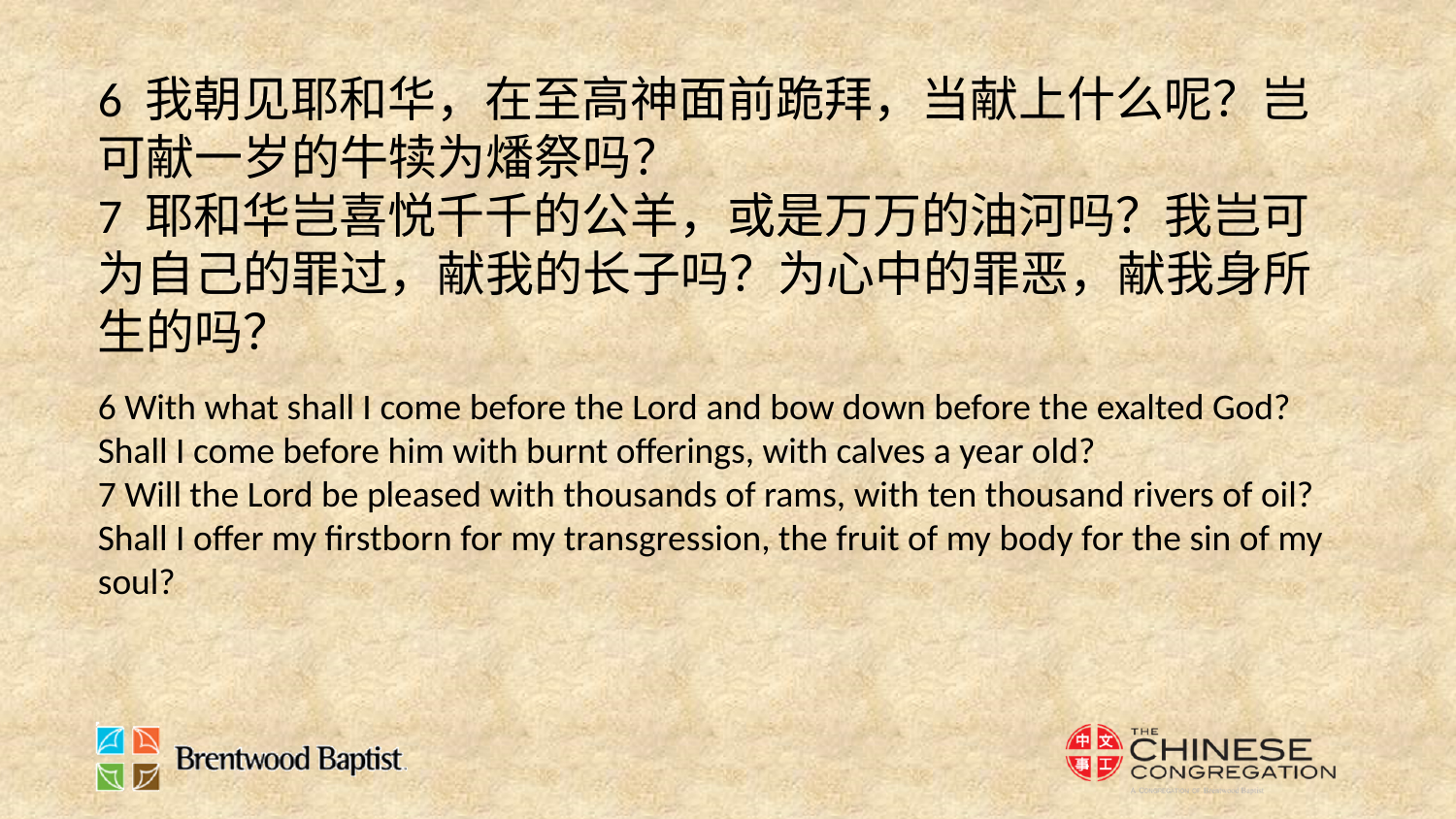

6 我朝见耶和华，在至高神面前跪拜，当献上什么呢？岂可献一岁的牛犊为燔祭吗？
7 耶和华岂喜悦千千的公羊，或是万万的油河吗？我岂可为自己的罪过，献我的长子吗？为心中的罪恶，献我身所生的吗？

6 With what shall I come before the Lord and bow down before the exalted God? Shall I come before him with burnt offerings, with calves a year old?
7 Will the Lord be pleased with thousands of rams, with ten thousand rivers of oil? Shall I offer my firstborn for my transgression, the fruit of my body for the sin of my soul?